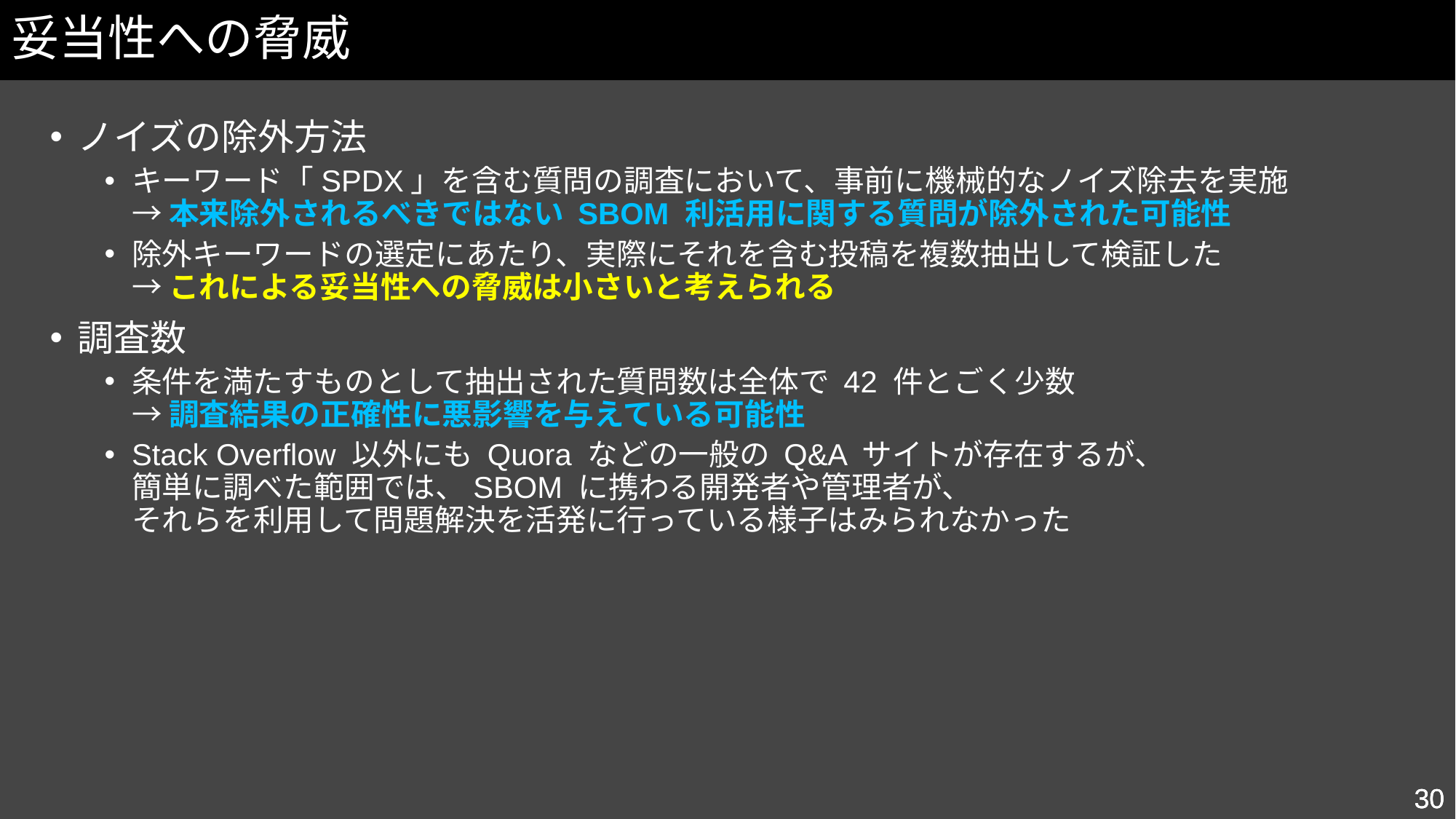

# 妥当性への脅威
ノイズの除外方法
キーワード「SPDX」を含む質問の調査において、事前に機械的なノイズ除去を実施
→ 本来除外されるべきではない SBOM 利活用に関する質問が除外された可能性
除外キーワードの選定にあたり、実際にそれを含む投稿を複数抽出して検証した
→ これによる妥当性への脅威は小さいと考えられる
調査数
条件を満たすものとして抽出された質問数は全体で 42 件とごく少数
→ 調査結果の正確性に悪影響を与えている可能性
Stack Overflow 以外にも Quora などの一般の Q&A サイトが存在するが、
簡単に調べた範囲では、SBOM に携わる開発者や管理者が、
それらを利用して問題解決を活発に行っている様子はみられなかった